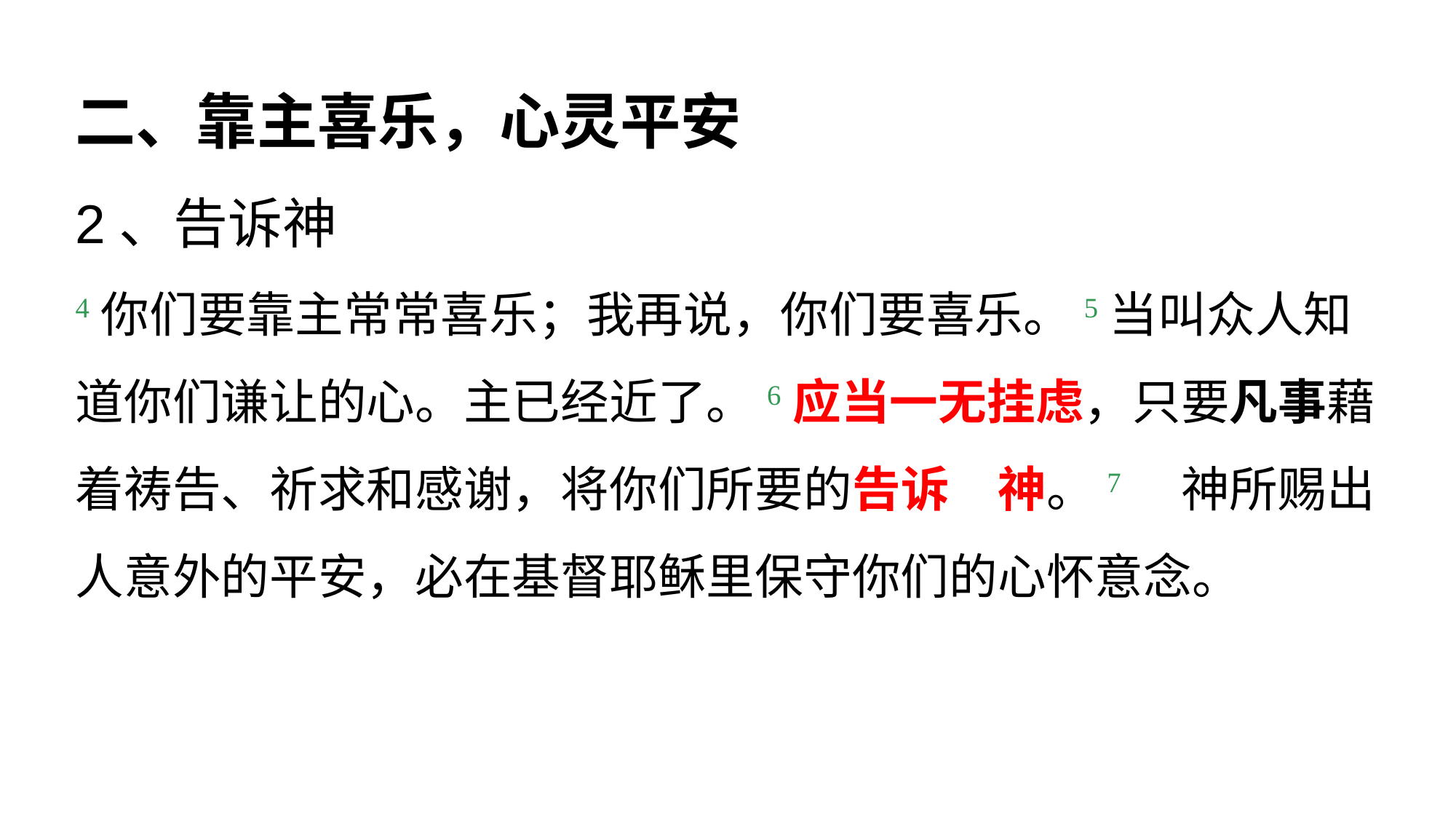

二、靠主喜乐，心灵平安
2、告诉神
4你们要靠主常常喜乐；我再说，你们要喜乐。5当叫众人知道你们谦让的心。主已经近了。6应当一无挂虑，只要凡事藉着祷告、祈求和感谢，将你们所要的告诉　神。7　神所赐出人意外的平安，必在基督耶稣里保守你们的心怀意念。